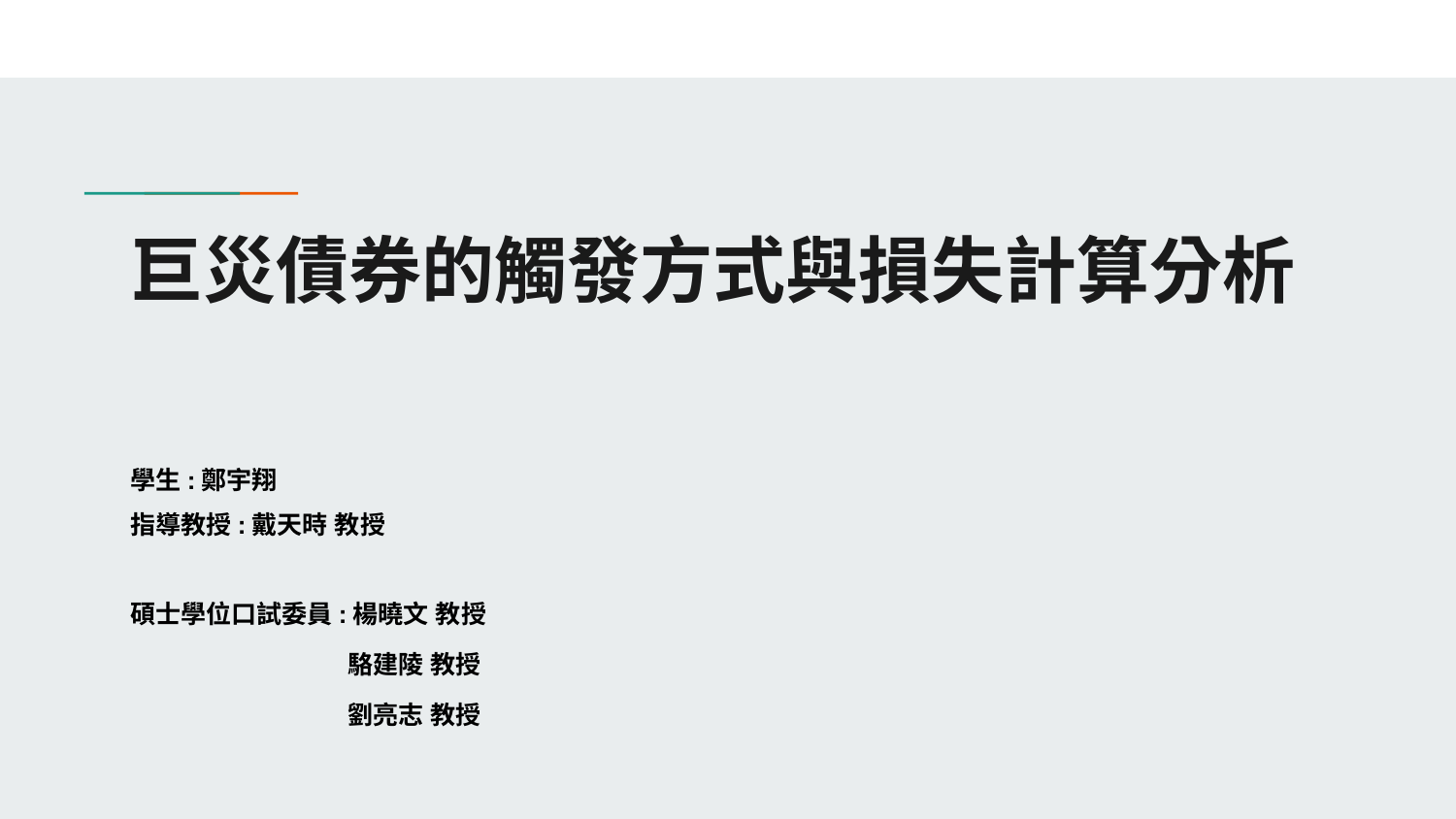

# 巨災債券的觸發方式與損失計算分析
學生:鄭宇翔
指導教授:戴天時 教授

碩士學位口試委員:楊曉文 教授
                              駱建陵 教授
                              劉亮志 教授